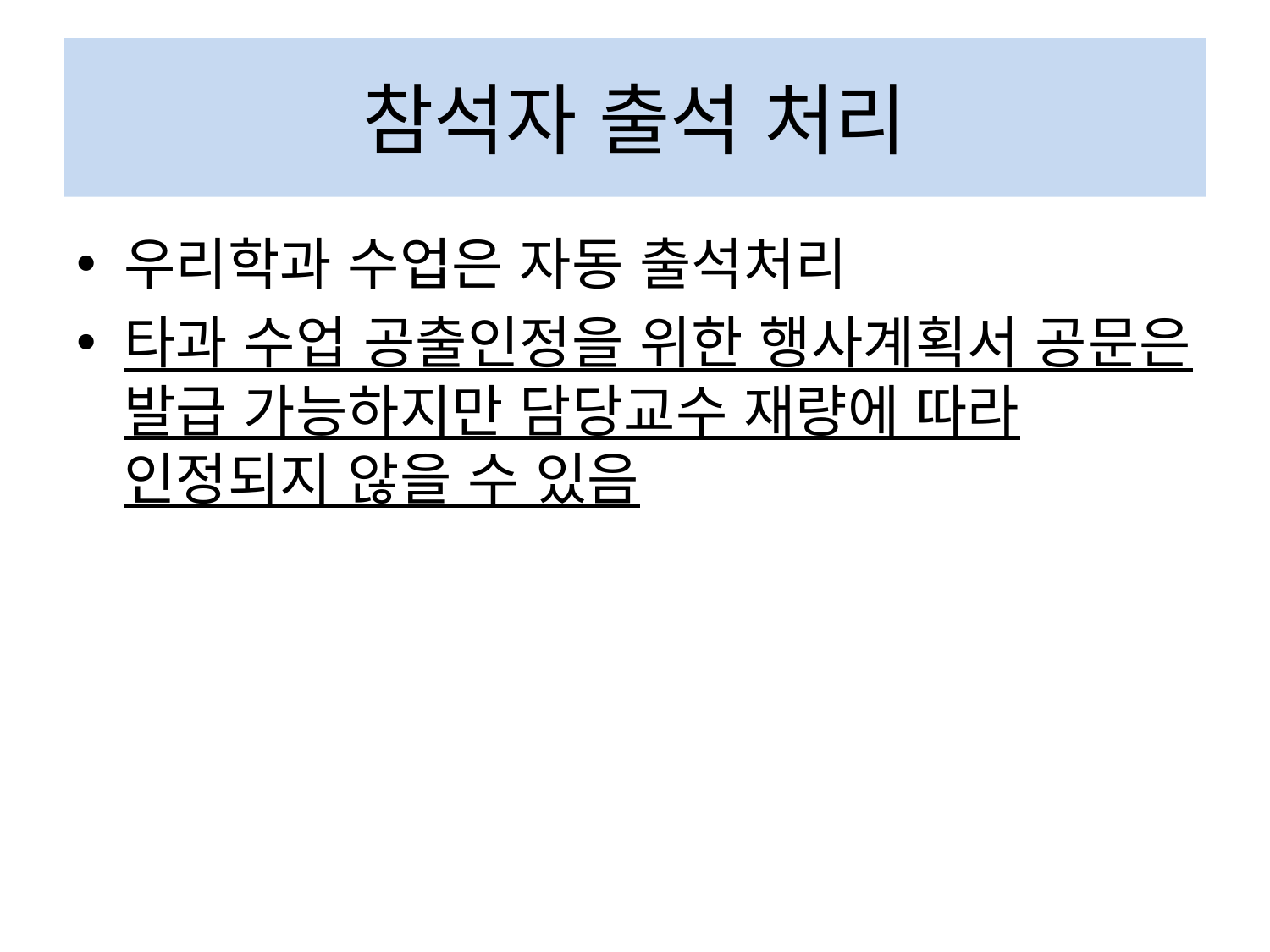

# 참석자 출석 처리
우리학과 수업은 자동 출석처리
타과 수업 공출인정을 위한 행사계획서 공문은 발급 가능하지만 담당교수 재량에 따라 인정되지 않을 수 있음